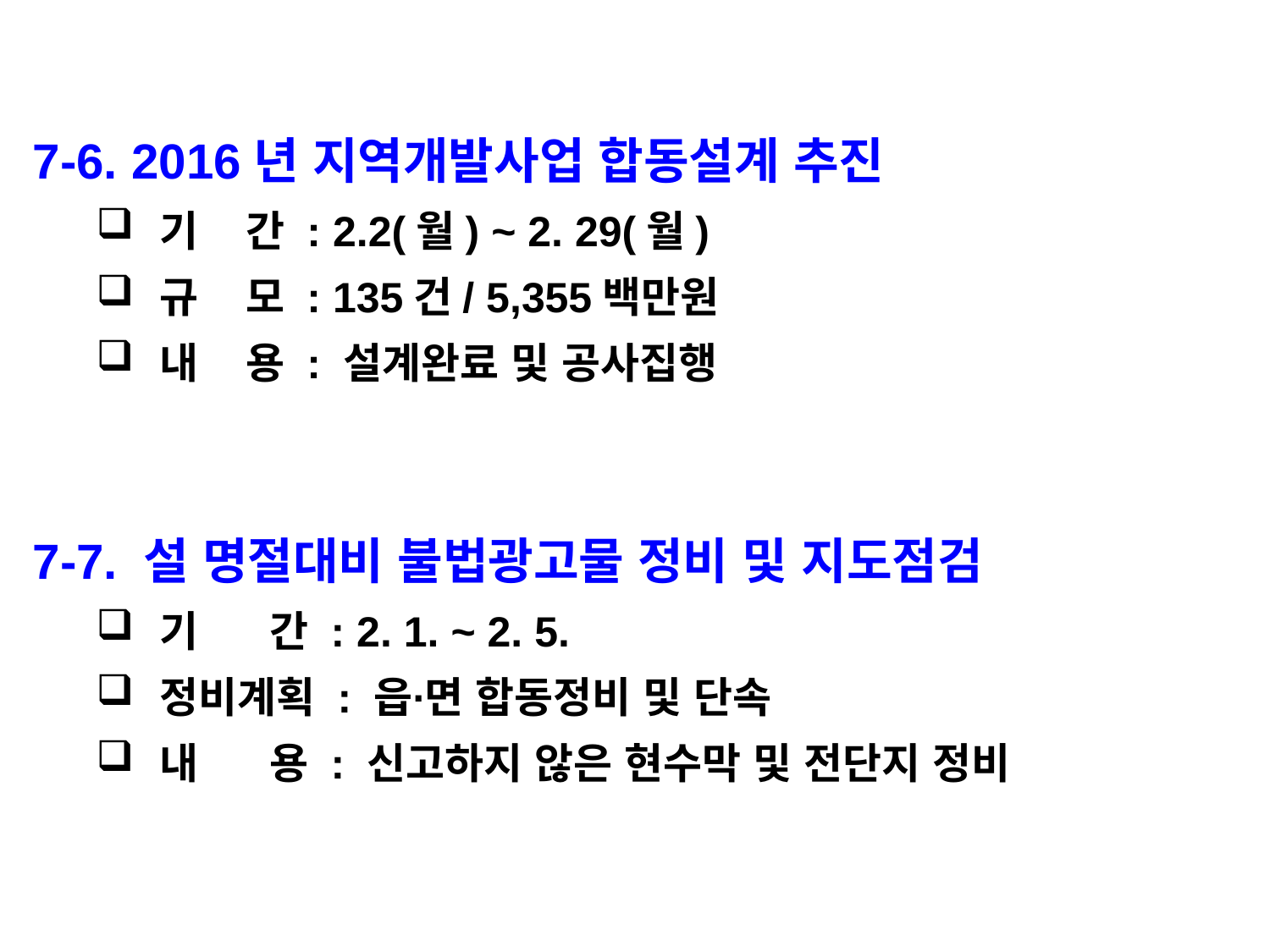

7-6. 2016년 지역개발사업 합동설계 추진
기    간 : 2.2(월) ~ 2. 29(월)
규    모 : 135건/ 5,355백만원
내    용 : 설계완료 및 공사집행

7-7. 설 명절대비 불법광고물 정비 및 지도점검
기      간 : 2. 1. ~ 2. 5.
정비계획 : 읍∙면 합동정비 및 단속
내      용 : 신고하지 않은 현수막 및 전단지 정비